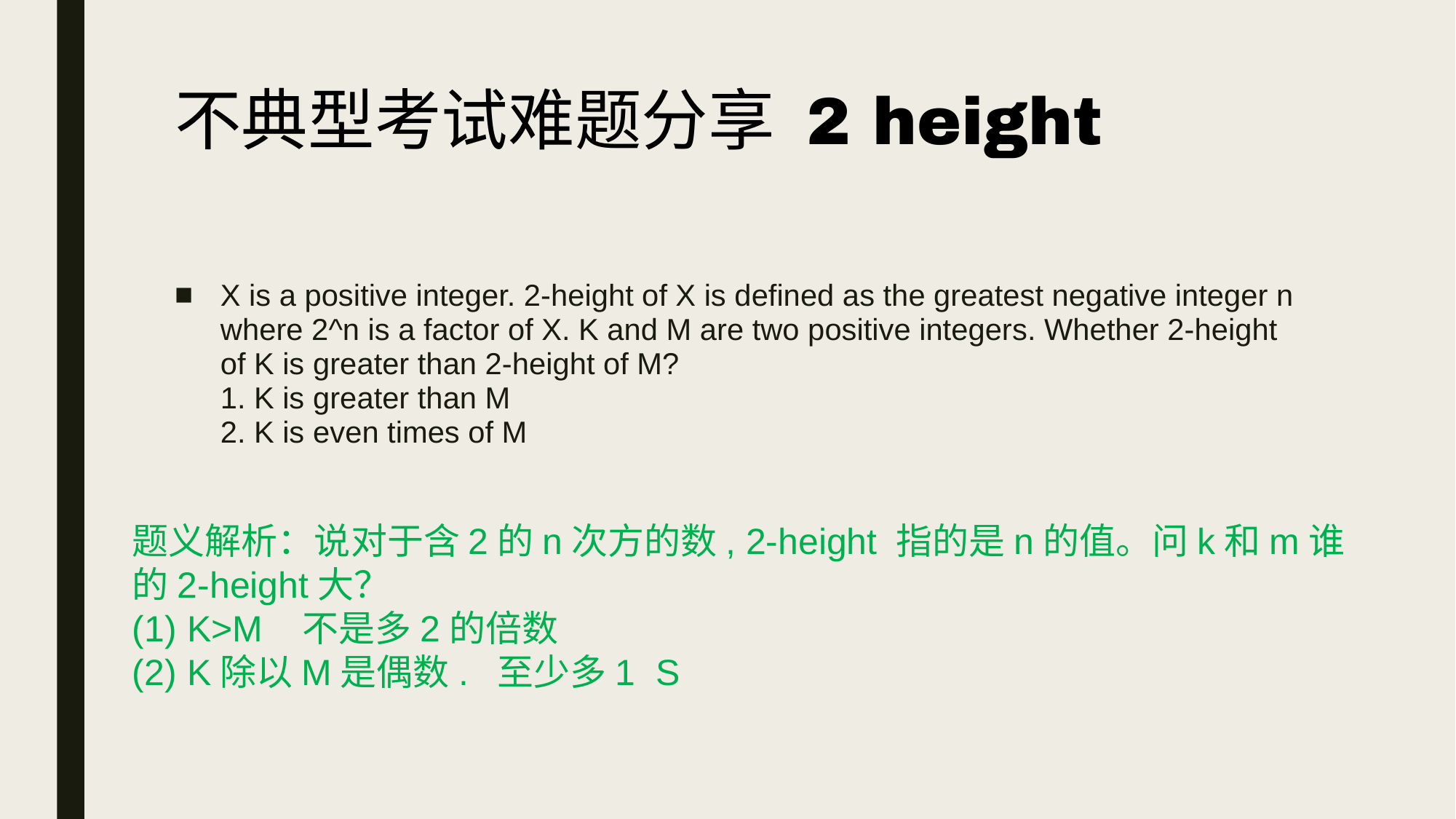

# 不典型考试难题分享 2 height
X is a positive integer. 2-height of X is defined as the greatest negative integer n where 2^n is a factor of X. K and M are two positive integers. Whether 2-height of K is greater than 2-height of M?
1. K is greater than M
2. K is even times of M

题义解析：说对于含2的n次方的数, 2-height 指的是n的值。问k和m谁的2-height大？
(1) K>M   不是多2的倍数
(2) K除以M是偶数.  至少多1  S